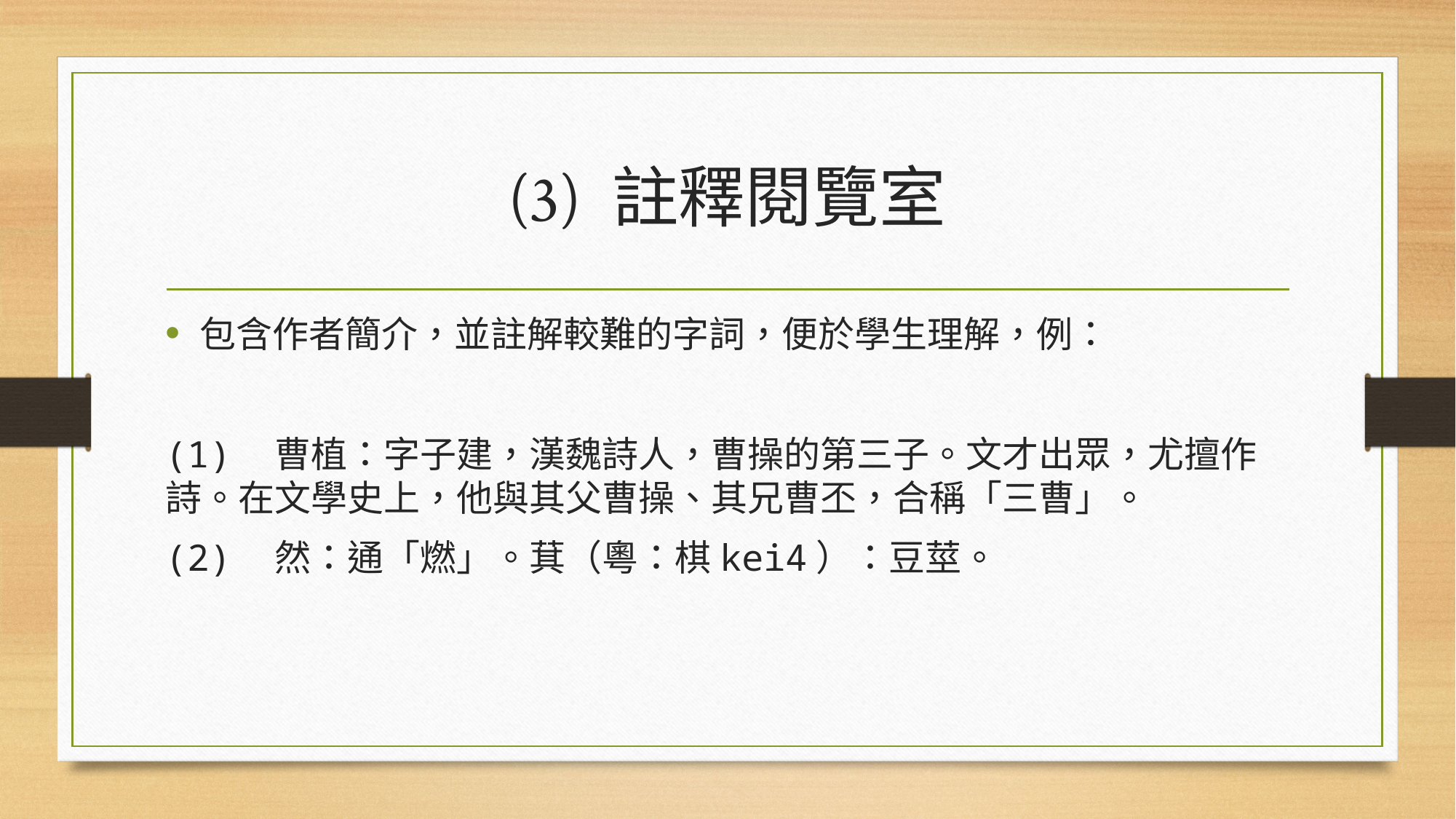

# (3) 註釋閱覽室
包含作者簡介，並註解較難的字詞，便於學生理解，例：

(1)	曹植：字子建，漢魏詩人，曹操的第三子。文才出眾，尤擅作詩。在文學史上，他與其父曹操、其兄曹丕，合稱「三曹」。
(2)	然：通「燃」。萁（粵：棋kei4）：豆莖。